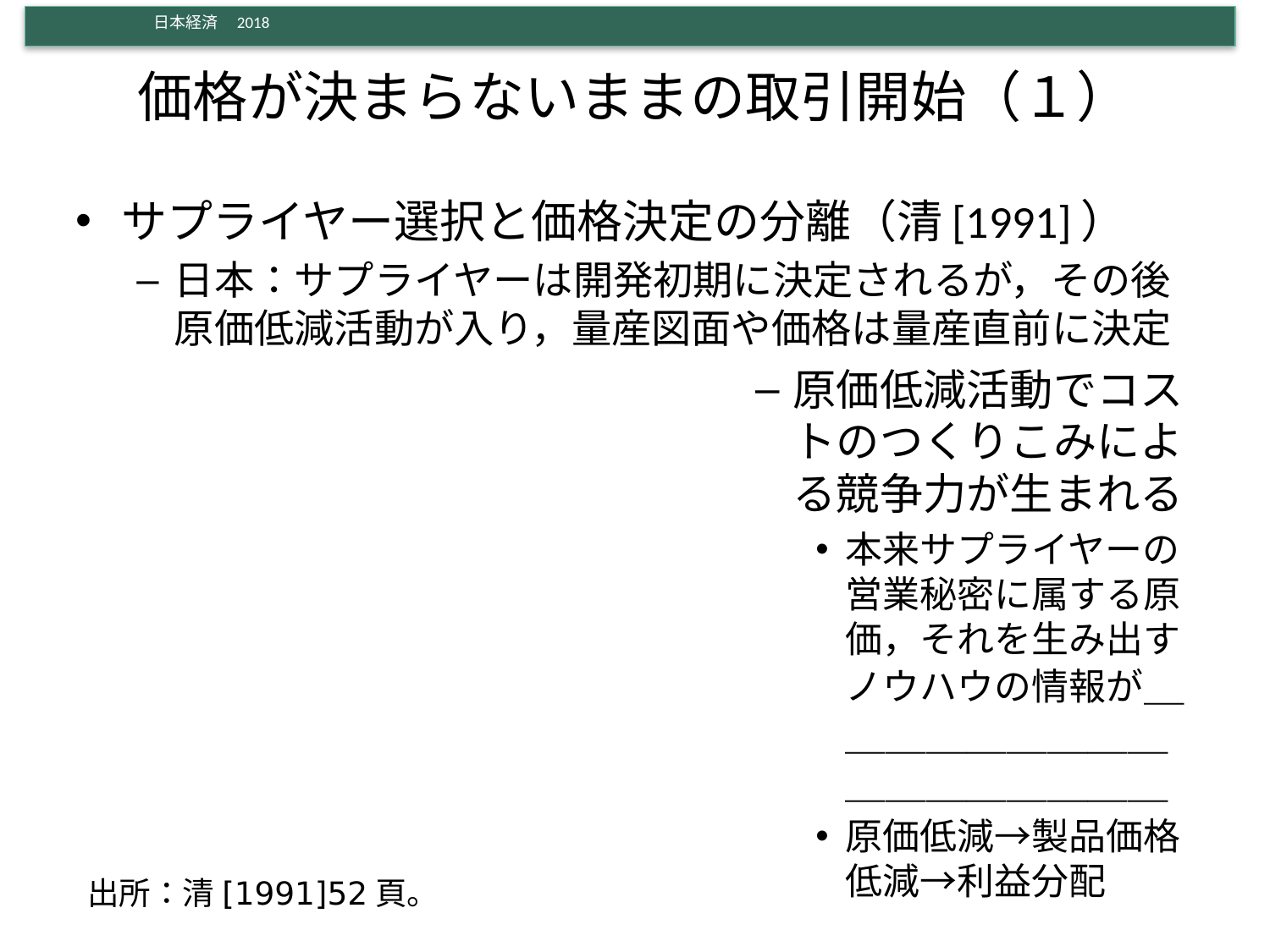

# 価格が決まらないままの取引開始（１）
サプライヤー選択と価格決定の分離（清[1991]）
日本：サプライヤーは開発初期に決定されるが，その後原価低減活動が入り，量産図面や価格は量産直前に決定

原価低減活動でコストのつくりこみによる競争力が生まれる
本来サプライヤーの営業秘密に属する原価，それを生み出すノウハウの情報が＿＿＿＿＿＿＿＿＿＿＿＿＿＿＿＿＿
原価低減→製品価格低減→利益分配

出所：清[1991]52頁。